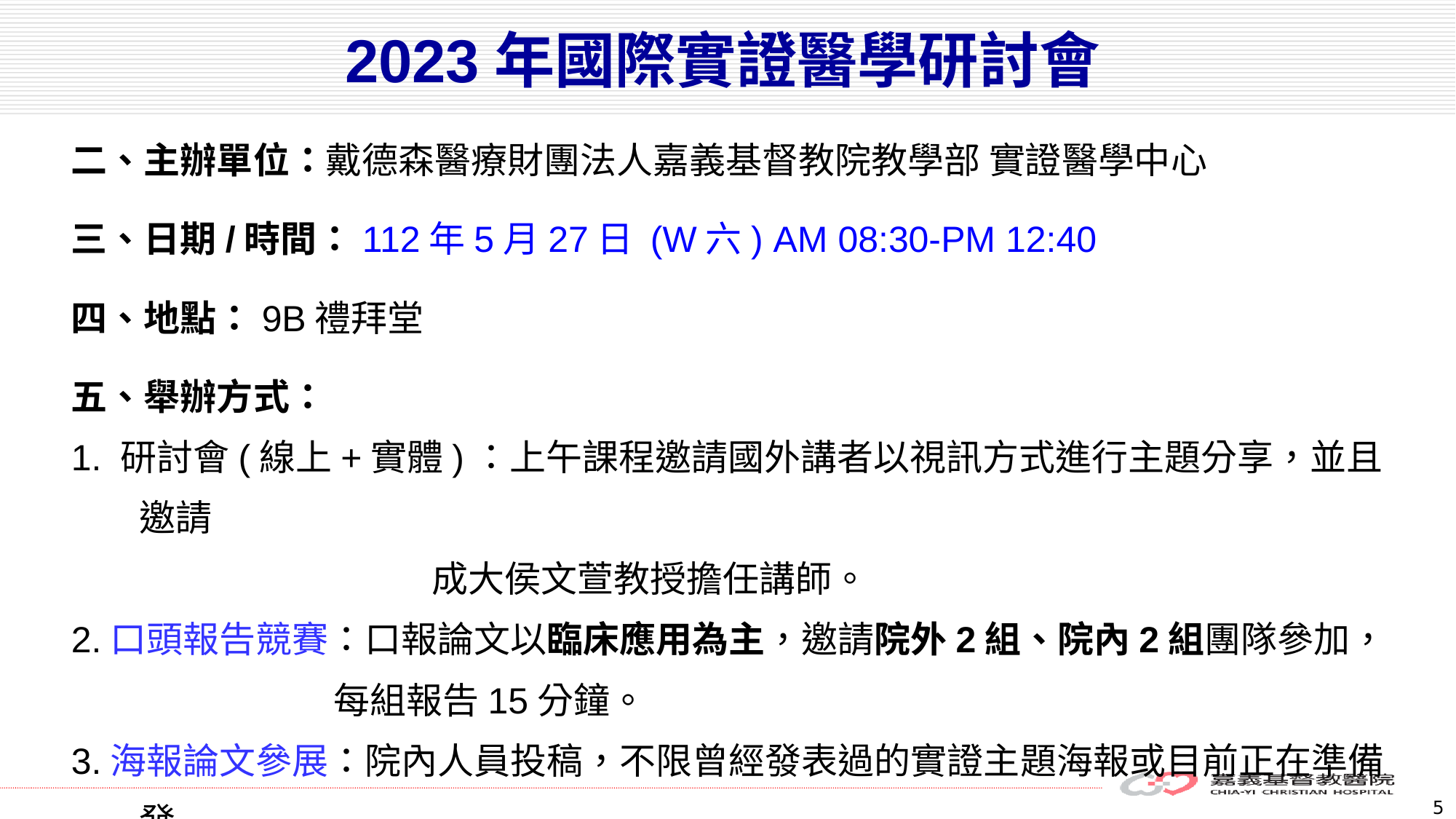

# 2023年國際實證醫學研討會
二、主辦單位：戴德森醫療財團法人嘉義基督教院教學部 實證醫學中心
三、日期/時間：112年5月27日 (W六) AM 08:30-PM 12:40
四、地點：9B禮拜堂
五、舉辦方式：
1. 研討會(線上+實體)：上午課程邀請國外講者以視訊方式進行主題分享，並且邀請
                                           成大侯文萱教授擔任講師。
2.口頭報告競賽：口報論文以臨床應用為主，邀請院外2組、院內2組團隊參加，
                               每組報告15分鐘。
3.海報論文參展：院內人員投稿，不限曾經發表過的實證主題海報或目前正在準備發
                               表中皆可投稿。

5